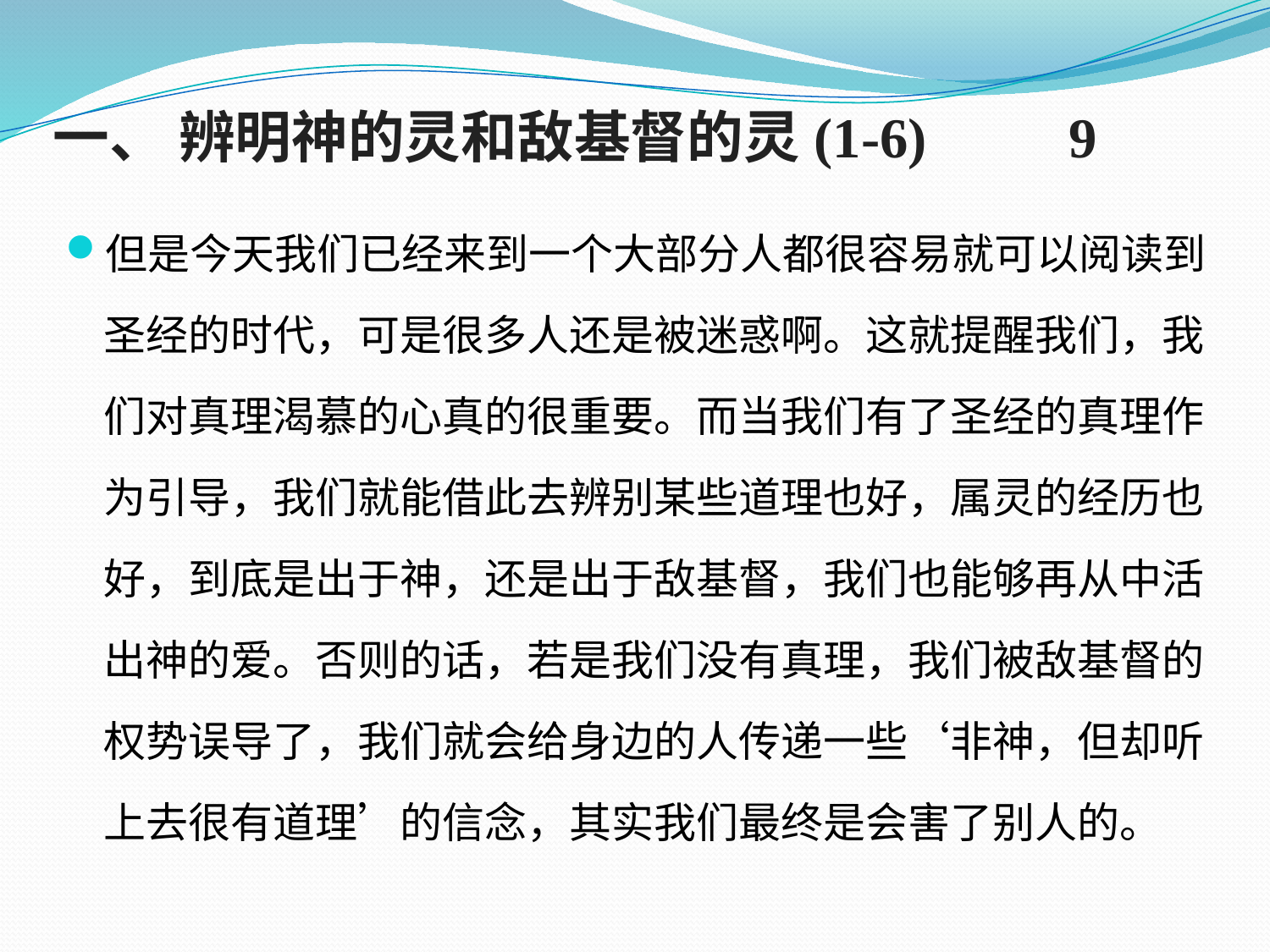

# 一、 辨明神的灵和敌基督的灵(1-6)          9
但是今天我们已经来到一个大部分人都很容易就可以阅读到圣经的时代，可是很多人还是被迷惑啊。这就提醒我们，我们对真理渴慕的心真的很重要。而当我们有了圣经的真理作为引导，我们就能借此去辨别某些道理也好，属灵的经历也好，到底是出于神，还是出于敌基督，我们也能够再从中活出神的爱。否则的话，若是我们没有真理，我们被敌基督的权势误导了，我们就会给身边的人传递一些‘非神，但却听上去很有道理’的信念，其实我们最终是会害了别人的。